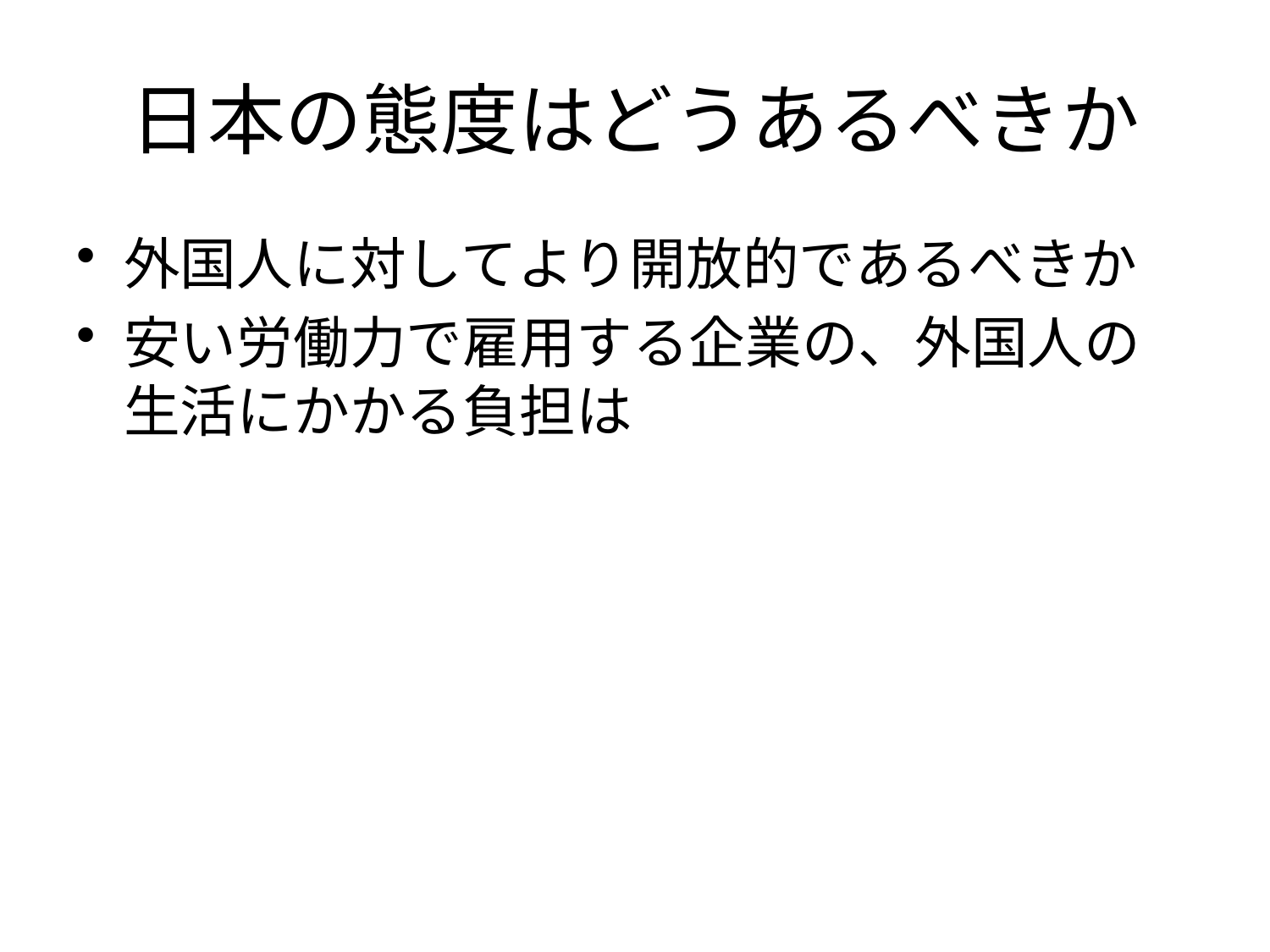

# 日本の態度はどうあるべきか
外国人に対してより開放的であるべきか
安い労働力で雇用する企業の、外国人の生活にかかる負担は